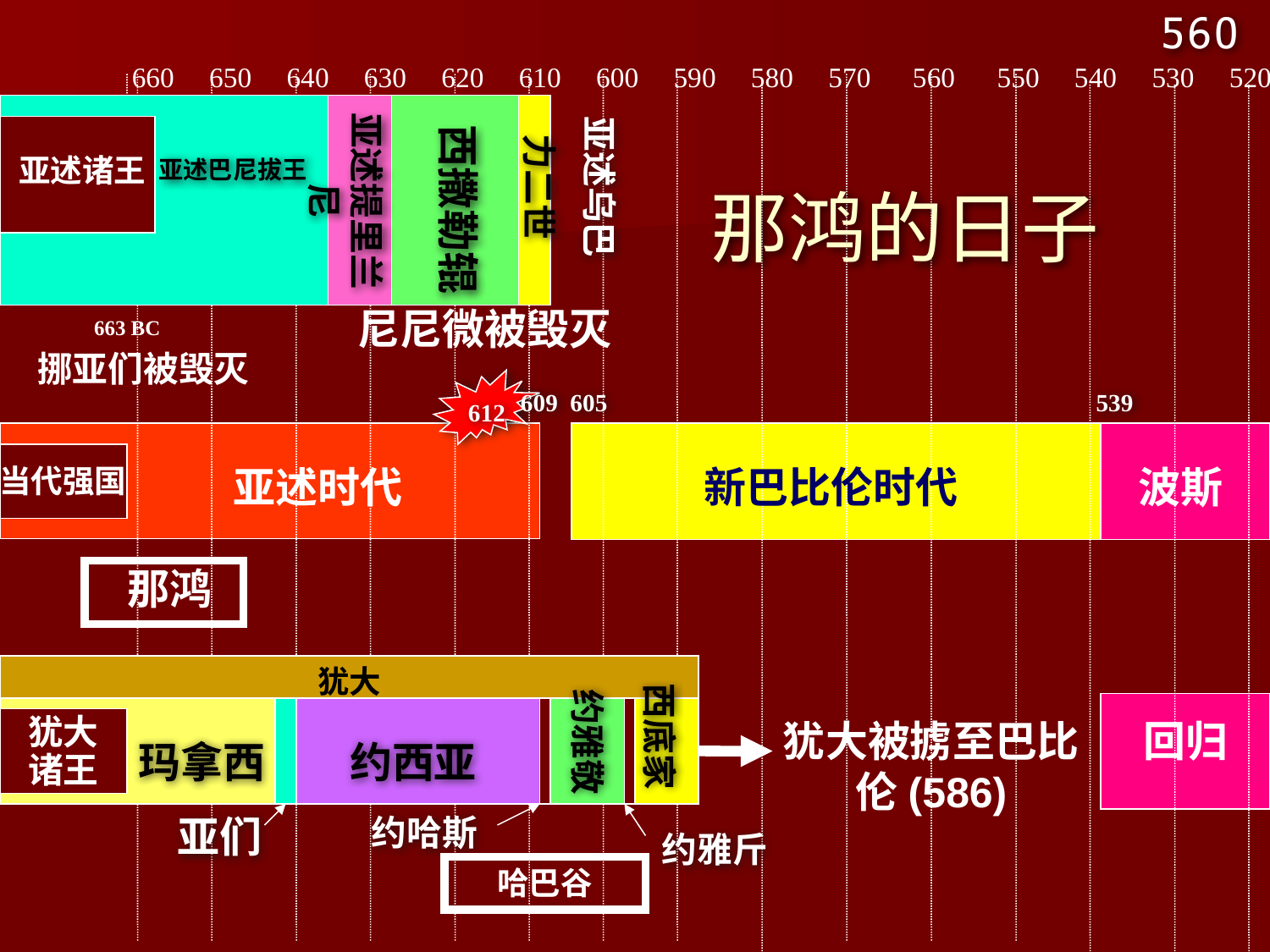

560
　660     650     640     630     620     610     600     590     580     570      560      550     540     530     520

亚述乌巴
力二世
亚述提里兰尼

西撒勒辊

那鸿的日子
亚述诸王
亚述巴尼拔王

尼尼微被毁灭
663 BC
挪亚们被毁灭

612
609  605				           539

当代强国
亚述时代
新巴比伦时代
波斯
那鸿

犹大
约雅敬
西底家

犹大诸王
犹大被掳至巴比伦(586)
回归
玛拿西
约西亚

亚们

约哈斯

约雅斤
哈巴谷